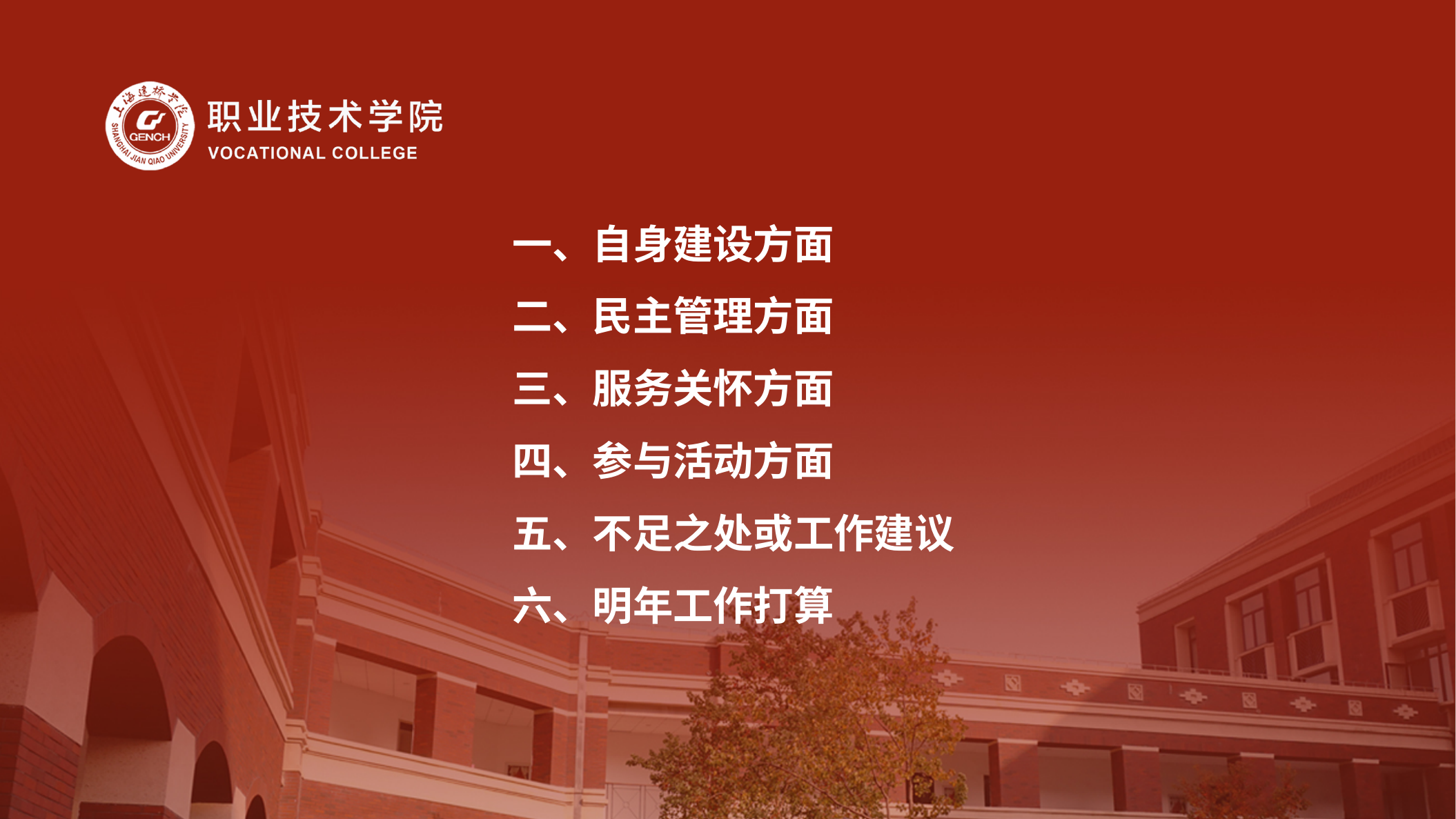

一、自身建设方面
二、民主管理方面
三、服务关怀方面
四、参与活动方面
五、不足之处或工作建议
六、明年工作打算